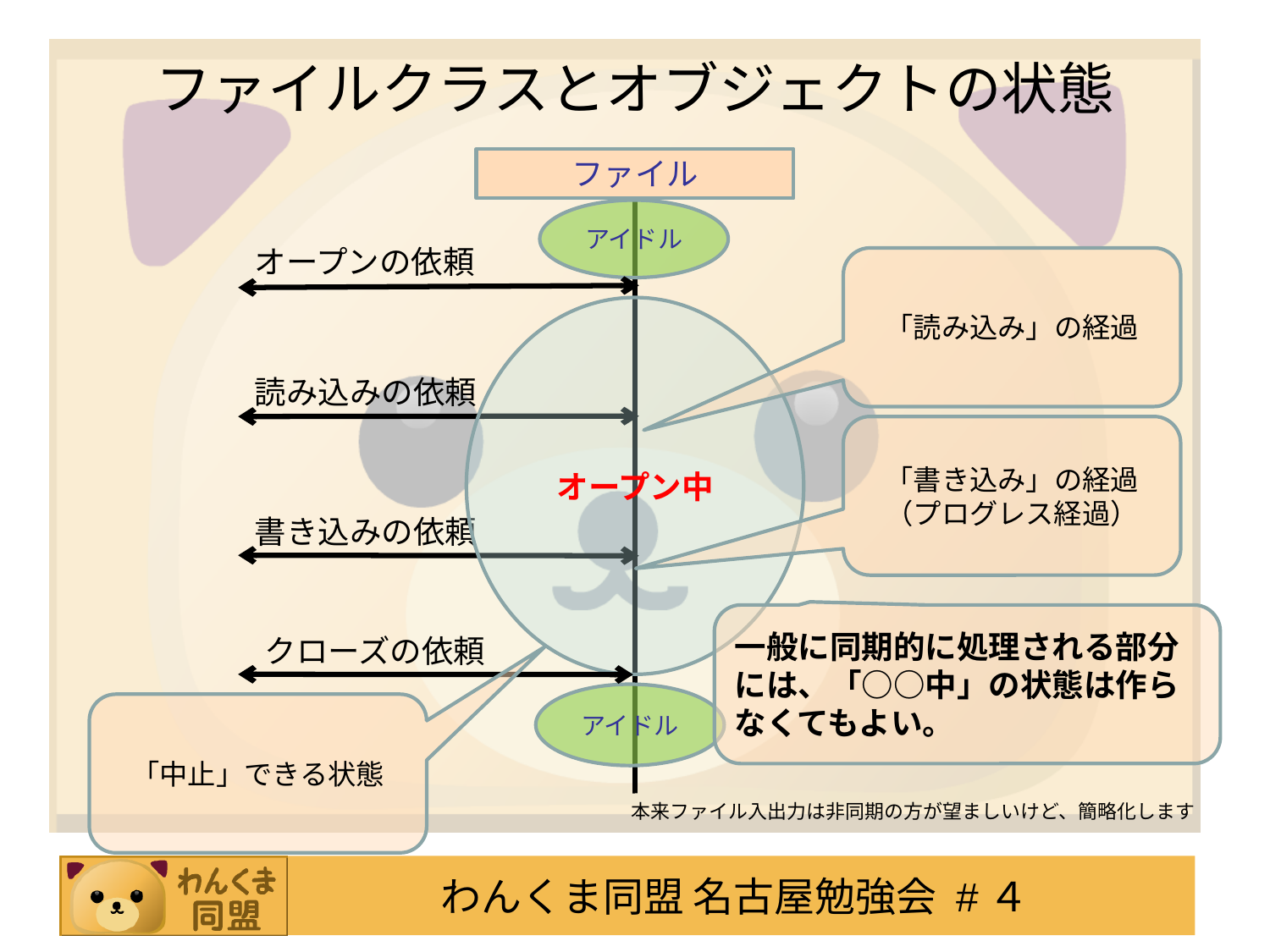

# ファイルクラスとオブジェクトの状態
ファイル
アイドル
オープンの依頼
「読み込み」の経過
オープン中
読み込みの依頼
「書き込み」の経過
（プログレス経過）
書き込みの依頼
一般に同期的に処理される部分には、「○○中」の状態は作らなくてもよい。
クローズの依頼
アイドル
「中止」できる状態
本来ファイル入出力は非同期の方が望ましいけど、簡略化します